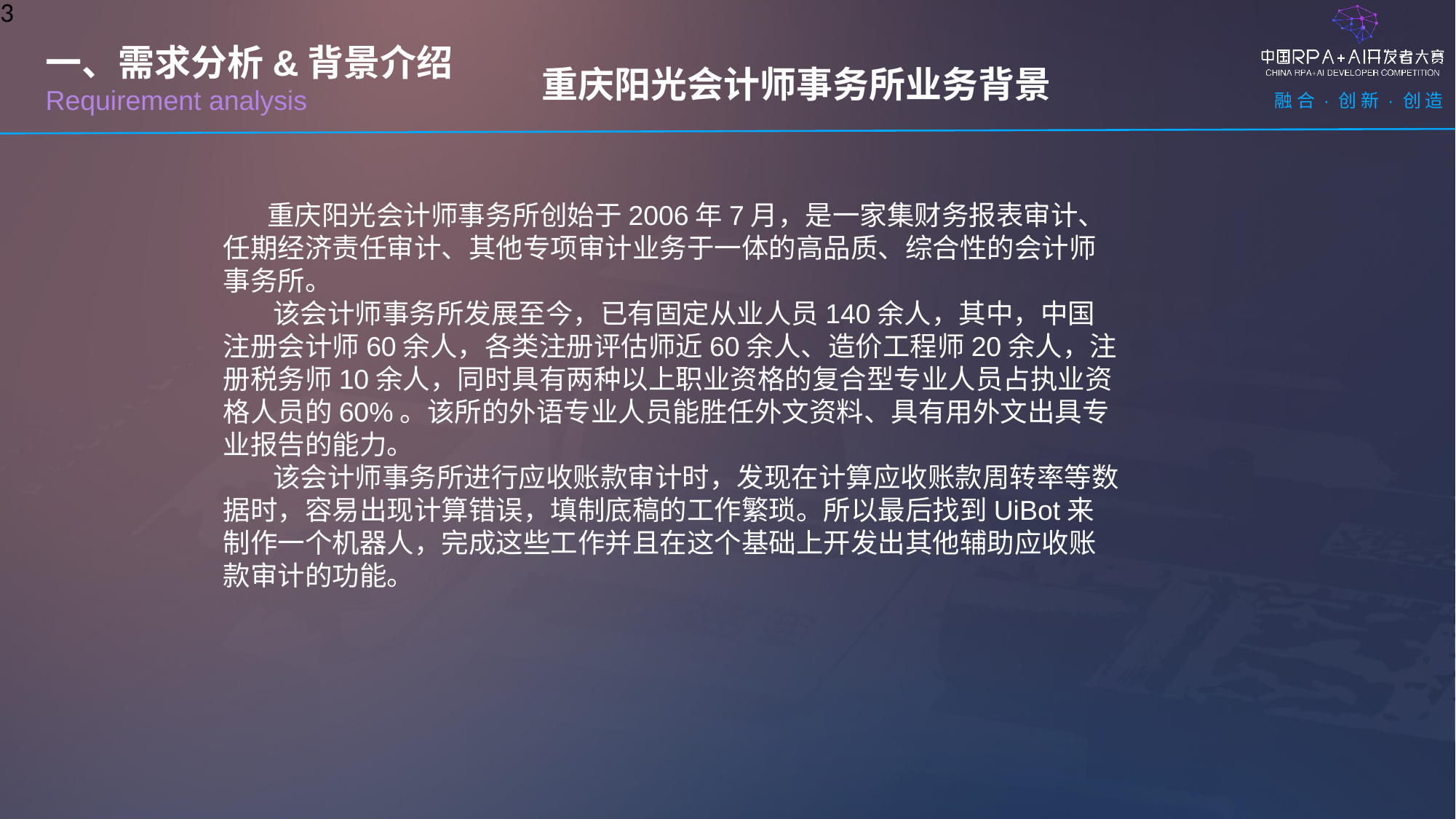

3
一、需求分析&背景介绍
Requirement analysis
重庆阳光会计师事务所业务背景
       重庆阳光会计师事务所创始于2006年7月，是一家集财务报表审计、任期经济责任审计、其他专项审计业务于一体的高品质、综合性的会计师事务所。
       该会计师事务所发展至今，已有固定从业人员140余人，其中，中国注册会计师60余人，各类注册评估师近60余人、造价工程师20余人，注册税务师10余人，同时具有两种以上职业资格的复合型专业人员占执业资格人员的60%。该所的外语专业人员能胜任外文资料、具有用外文出具专业报告的能力。
       该会计师事务所进行应收账款审计时，发现在计算应收账款周转率等数据时，容易出现计算错误，填制底稿的工作繁琐。所以最后找到UiBot来制作一个机器人，完成这些工作并且在这个基础上开发出其他辅助应收账款审计的功能。